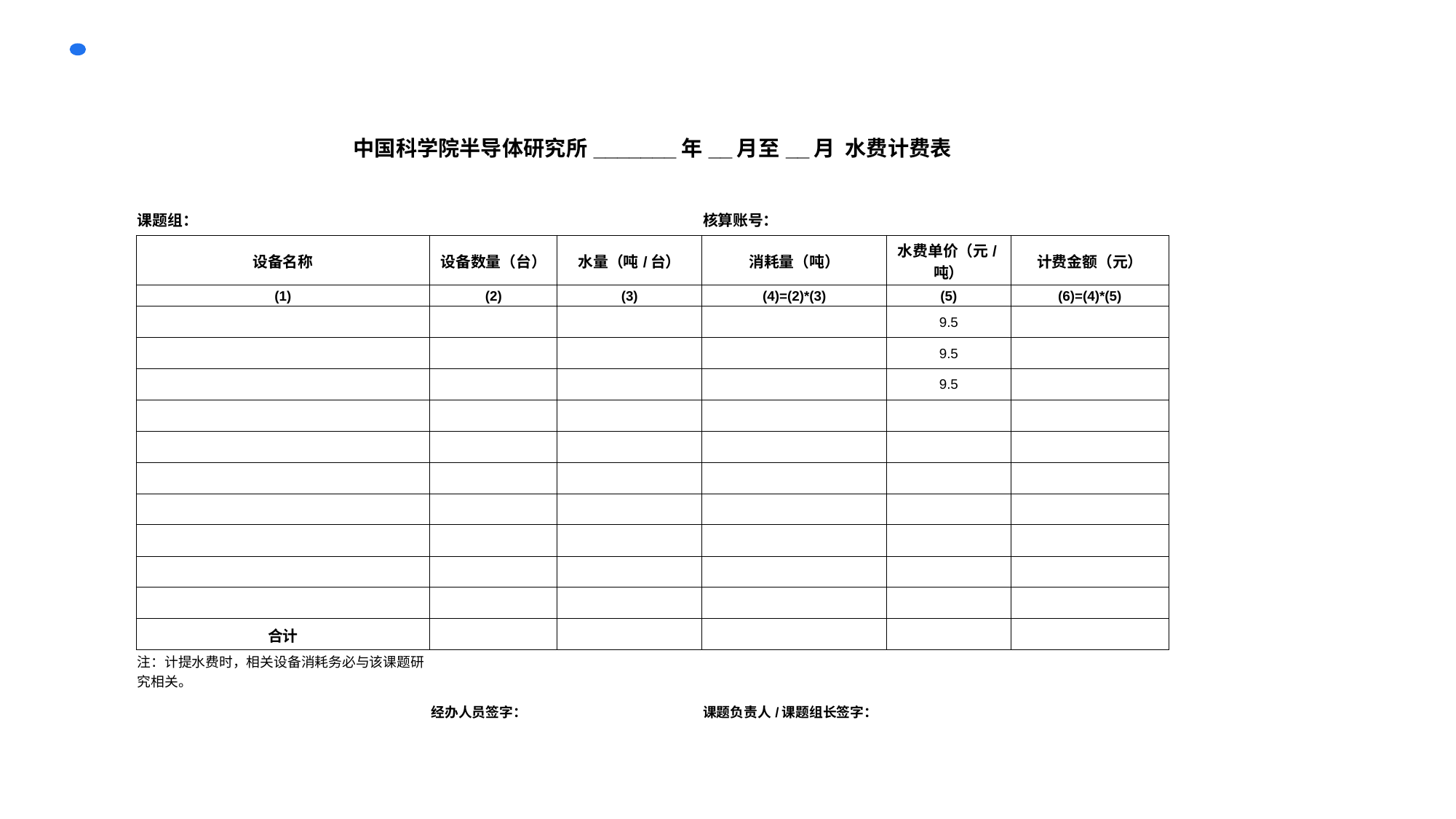

| 中国科学院半导体研究所\_\_\_\_\_\_\_年\_\_月至\_\_月 水费计费表 |  |  |  |  |  |
| --- | --- | --- | --- | --- | --- |
|  |  |  |  |  |  |
| 课题组： |  |  | 核算账号： |  |  |
| 设备名称 | 设备数量（台） | 水量（吨/台） | 消耗量（吨） | 水费单价（元/吨） | 计费金额（元） |
| (1) | (2) | (3) | (4)=(2)\*(3) | (5) | (6)=(4)\*(5) |
|  |  |  |  | 9.5 |  |
|  |  |  |  | 9.5 |  |
|  |  |  |  | 9.5 |  |
|  |  |  |  |  |  |
|  |  |  |  |  |  |
|  |  |  |  |  |  |
|  |  |  |  |  |  |
|  |  |  |  |  |  |
|  |  |  |  |  |  |
|  |  |  |  |  |  |
| 合计 |  |  |  |  |  |
| 注：计提水费时，相关设备消耗务必与该课题研究相关。 |  |  |  |  |  |
|  | 经办人员签字： |  | 课题负责人/课题组长签字： |  |  |